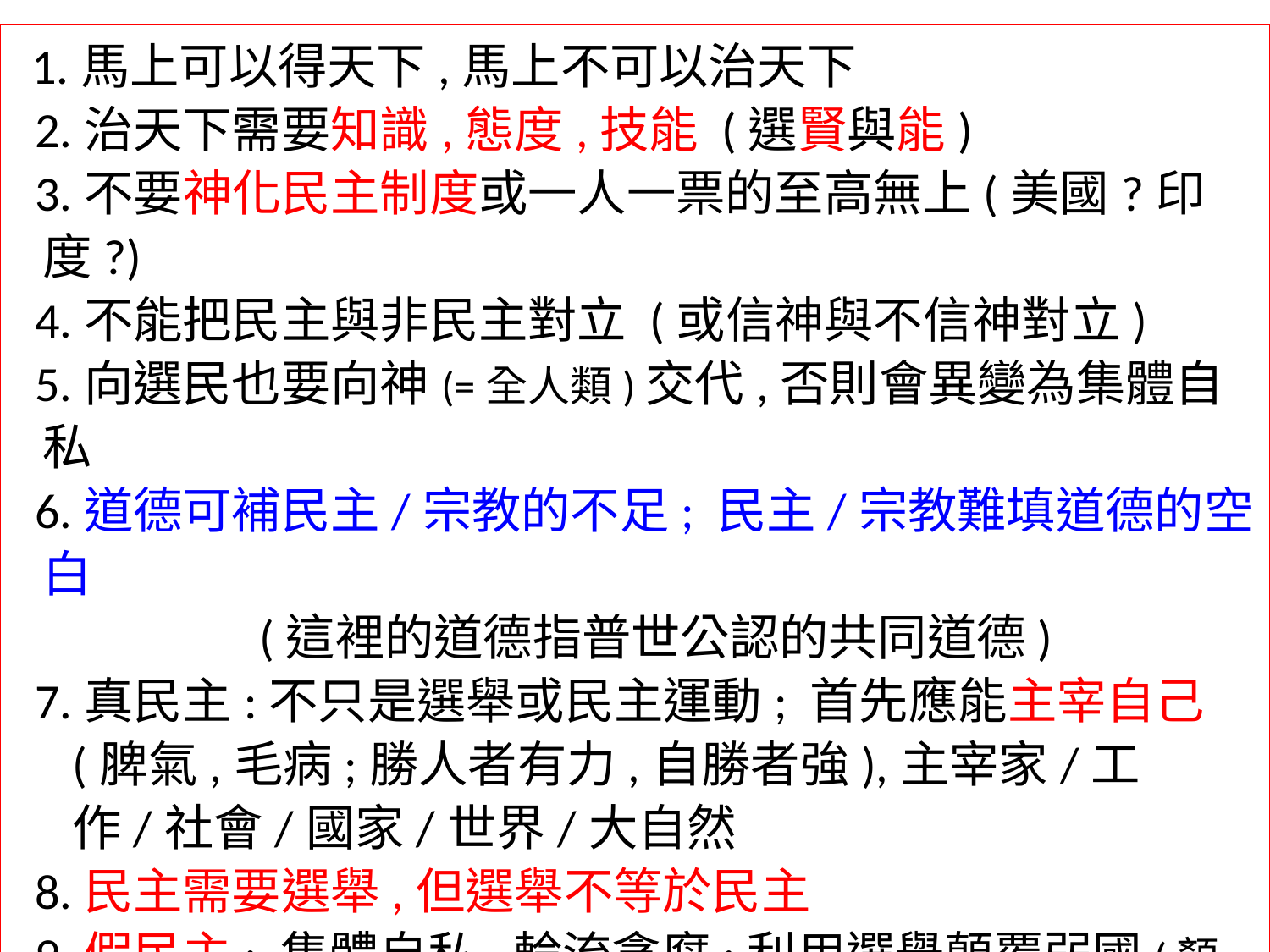

1.馬上可以得天下,馬上不可以治天下
  2.治天下需要知識,態度,技能 (選賢與能)
  3.不要神化民主制度或一人一票的至高無上(美國?印度?)
  4.不能把民主與非民主對立 (或信神與不信神對立)
  5.向選民也要向神(=全人類)交代,否則會異變為集體自私
  6.道德可補民主/宗教的不足; 民主/宗教難填道德的空白
                      (這裡的道德指普世公認的共同道德)
  7.真民主:不只是選舉或民主運動; 首先應能主宰自己(脾氣,毛病;勝人者有力,自勝者強),主宰家/工作/社會/國家/世界/大自然
  8.民主需要選舉,但選舉不等於民主
  9.假民主: 集體自私,輪流貪腐;利用選舉顛覆弱國(顏色革命)
10.好民主要引進meritocracy (選賢與能; 不是取悅群眾/選民)看4年8年 或40年？需要新人類 (家庭教育的重要)